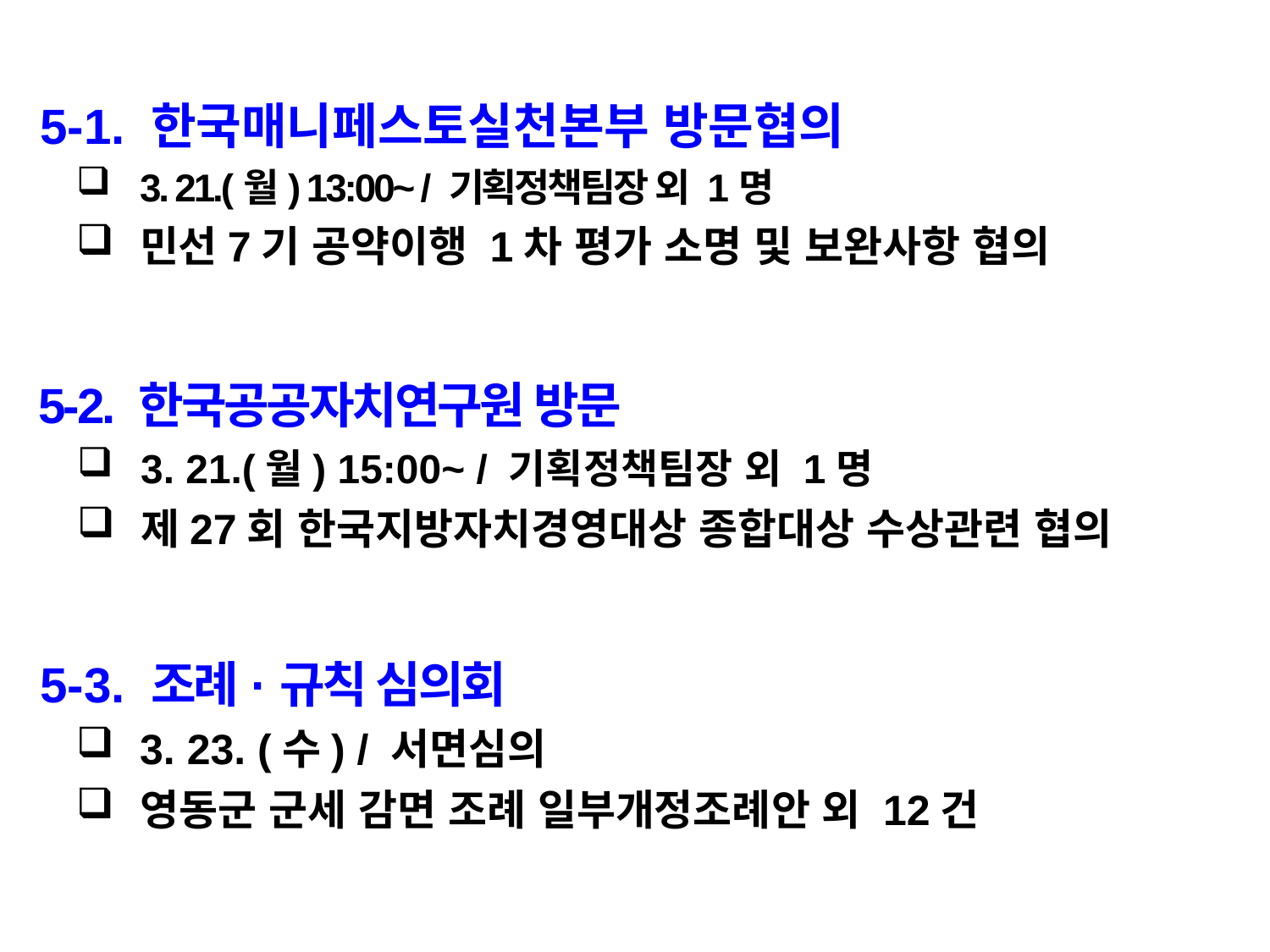

5-1. 한국매니페스토실천본부 방문협의
3. 21.(월) 13:00~ / 기획정책팀장 외 1명
민선7기 공약이행 1차 평가 소명 및 보완사항 협의

  5-2. 한국공공자치연구원 방문
3. 21.(월) 15:00~ / 기획정책팀장 외 1명
제27회 한국지방자치경영대상 종합대상 수상관련 협의

  5-3. 조례·규칙 심의회
3. 23. (수) / 서면심의
영동군 군세 감면 조례 일부개정조례안 외 12건